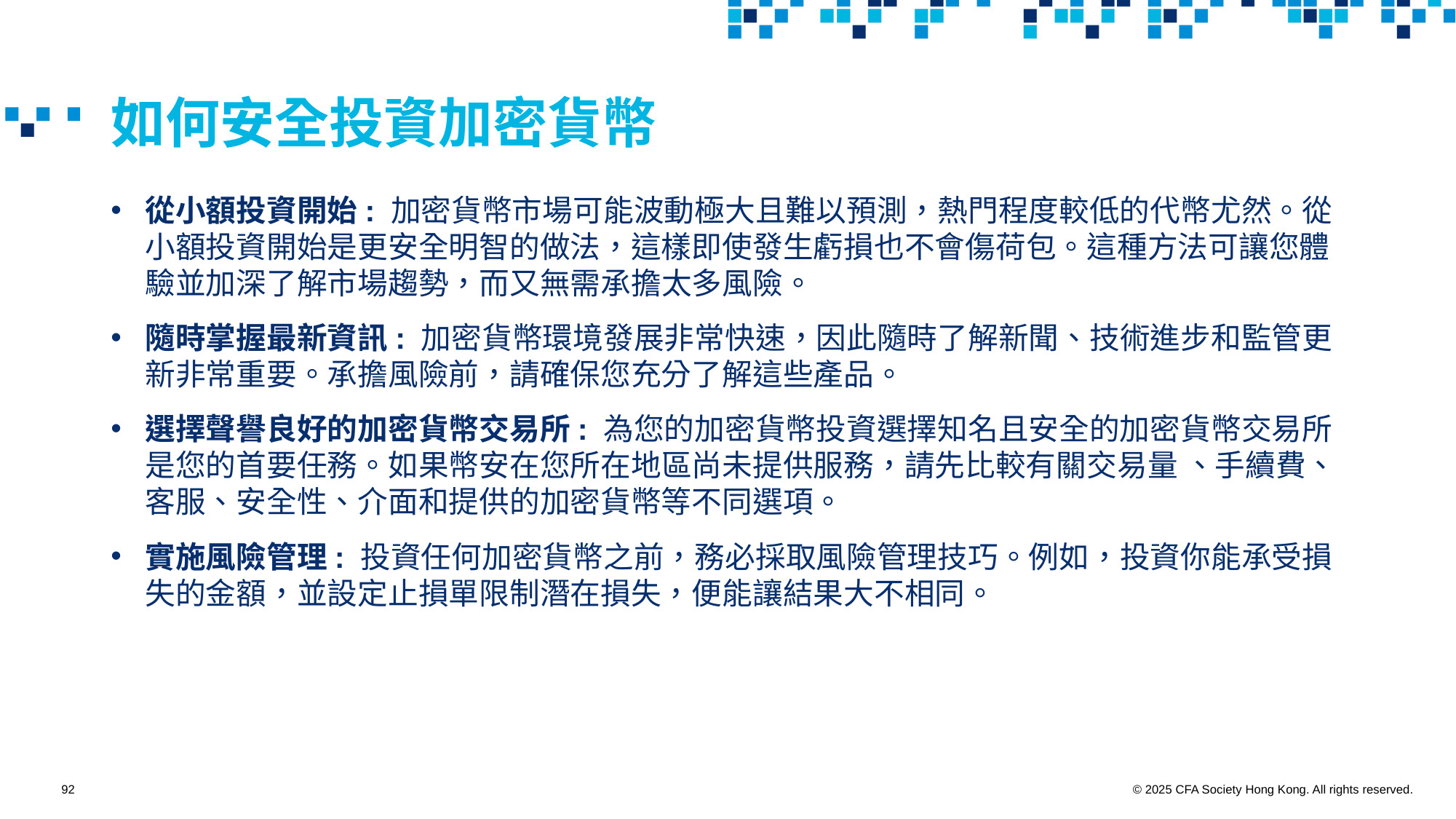

# 如何安全投資加密貨幣
從小額投資開始: 加密貨幣市場可能波動極大且難以預測，熱門程度較低的代幣尤然。從小額投資開始是更安全明智的做法，這樣即使發生虧損也不會傷荷包。這種方法可讓您體驗並加深了解市場趨勢，而又無需承擔太多風險。
隨時掌握最新資訊: 加密貨幣環境發展非常快速，因此隨時了解新聞、技術進步和監管更新非常重要。承擔風險前，請確保您充分了解這些產品。
選擇聲譽良好的加密貨幣交易所: 為您的加密貨幣投資選擇知名且安全的加密貨幣交易所是您的首要任務。如果幣安在您所在地區尚未提供服務，請先比較有關交易量 、手續費、客服、安全性、介面和提供的加密貨幣等不同選項。
實施風險管理: 投資任何加密貨幣之前，務必採取風險管理技巧。例如，投資你能承受損失的金額，並設定止損單限制潛在損失，便能讓結果大不相同。
92
© 2025 CFA Society Hong Kong. All rights reserved.